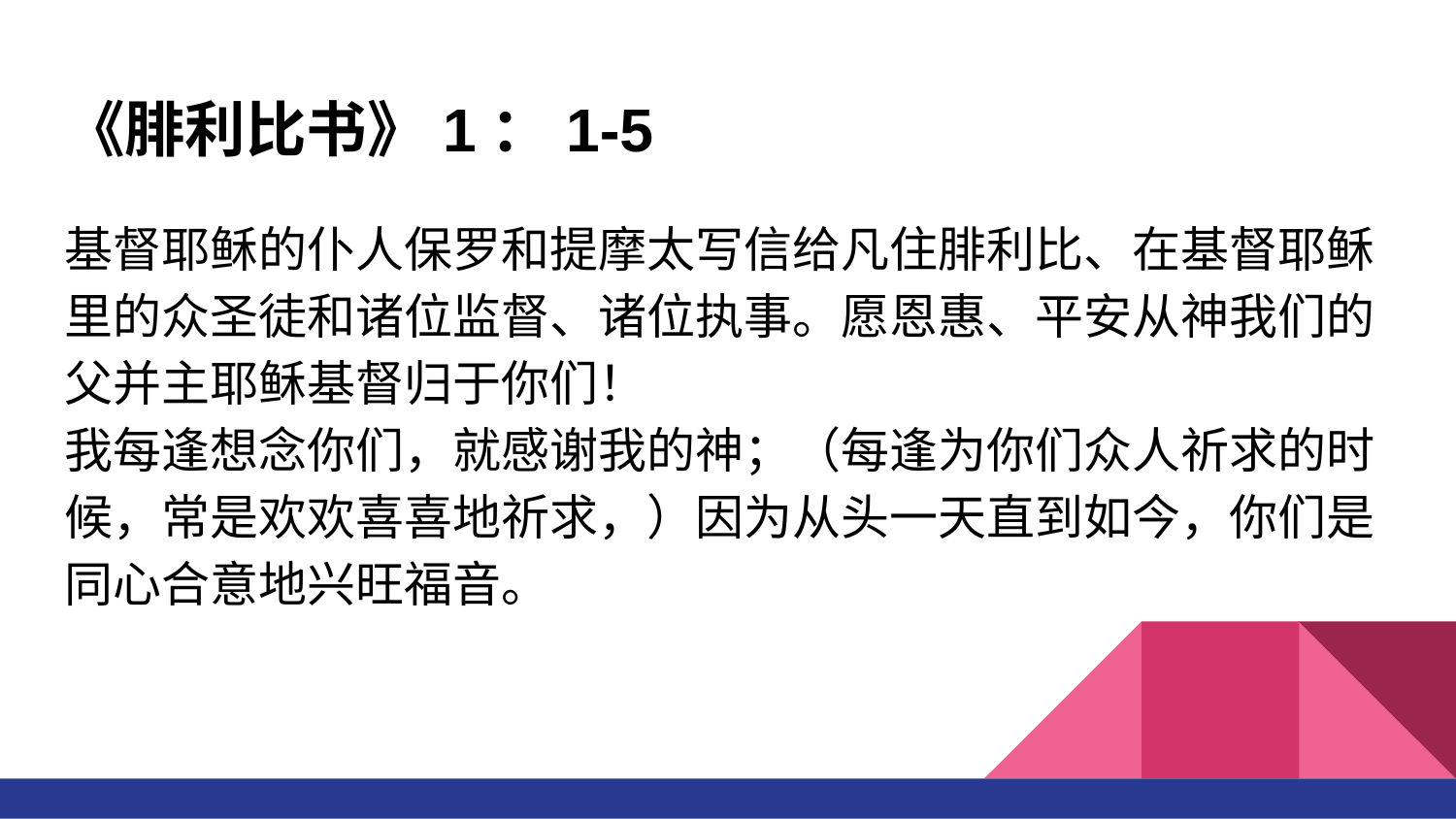

# 《腓利比书》1：1-5
基督耶稣的仆人保罗和提摩太写信给凡住腓利比、在基督耶稣里的众圣徒和诸位监督、诸位执事。愿恩惠、平安从神我们的父并主耶稣基督归于你们！
我每逢想念你们，就感谢我的神；（每逢为你们众人祈求的时候，常是欢欢喜喜地祈求，）因为从头一天直到如今，你们是同心合意地兴旺福音。